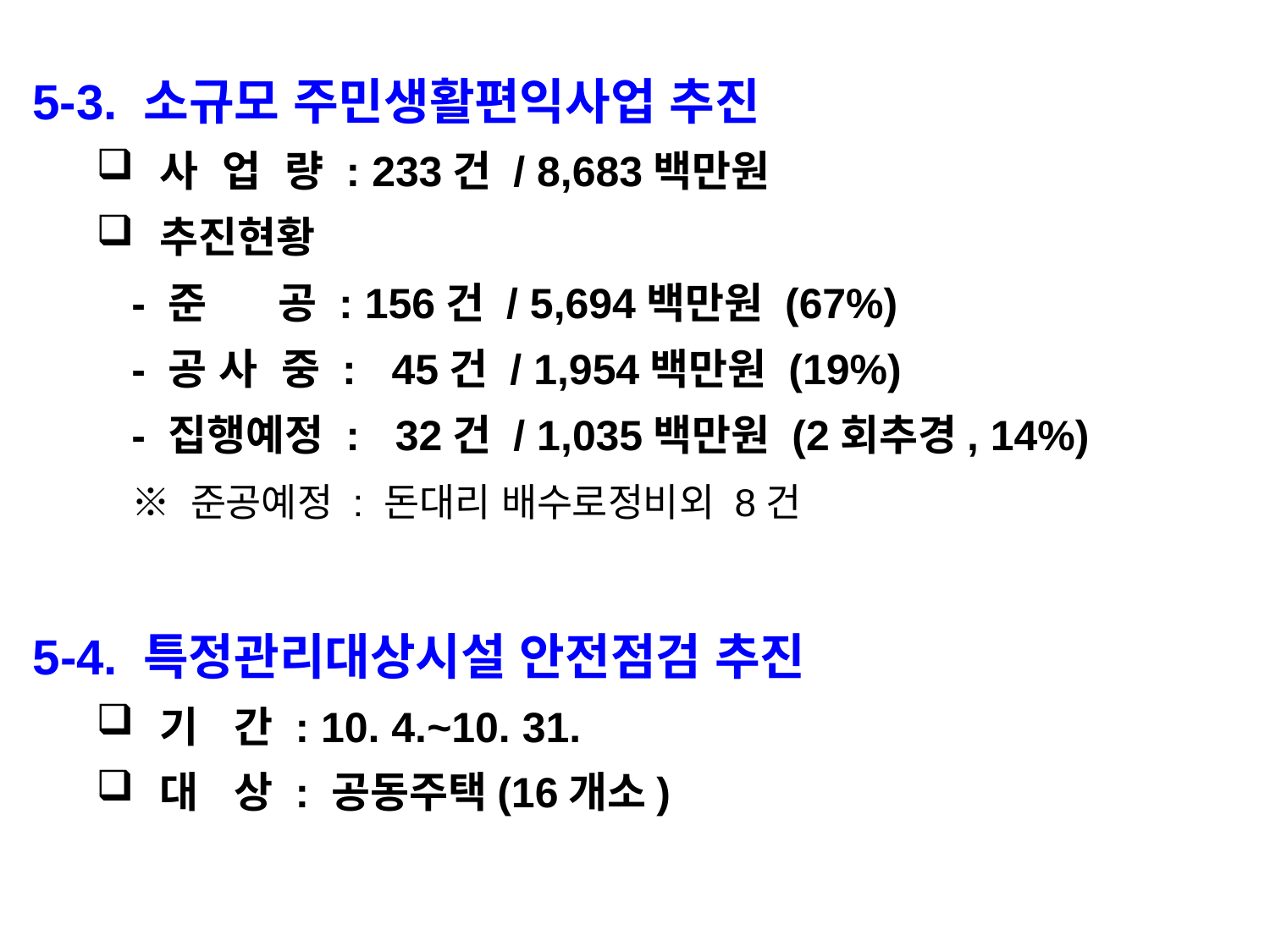

5-3. 소규모 주민생활편익사업 추진
사  업  량 : 233건 / 8,683백만원
추진현황
   - 준      공 : 156건 / 5,694백만원 (67%)
   - 공 사  중 :   45건 / 1,954백만원 (19%)
   - 집행예정 :   32건 / 1,035백만원 (2회추경, 14%)
   ※ 준공예정 : 돈대리 배수로정비외 8건

5-4. 특정관리대상시설 안전점검 추진
기   간 : 10. 4.~10. 31.
대   상 : 공동주택(16개소)